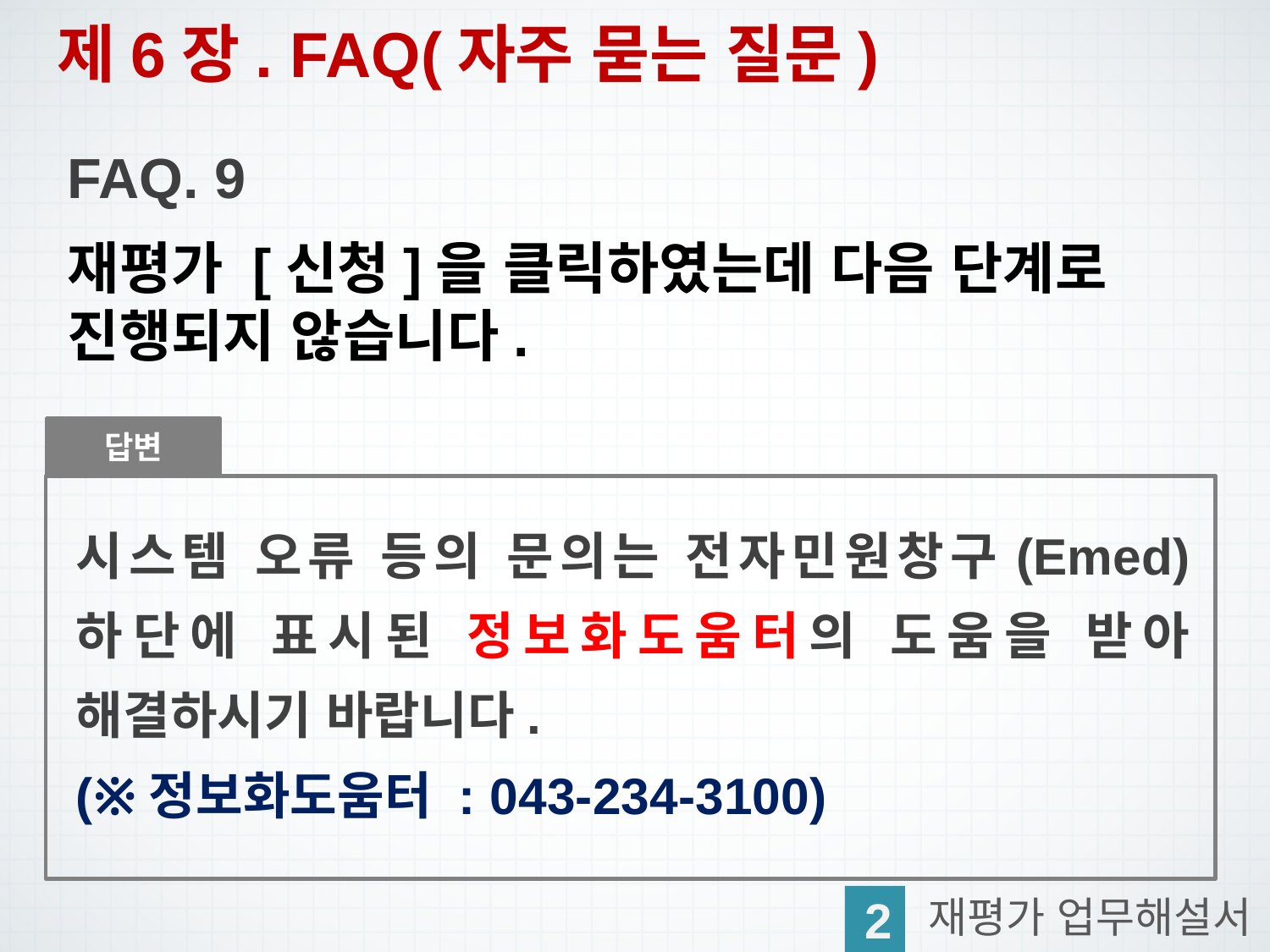

제6장. FAQ(자주 묻는 질문)

FAQ. 9
재평가 [신청]을 클릭하였는데 다음 단계로 진행되지 않습니다.
답변

시스템 오류 등의 문의는 전자민원창구(Emed) 하단에 표시된 정보화도움터의 도움을 받아 해결하시기 바랍니다.
(※정보화도움터 : 043-234-3100)

2
재평가 업무해설서